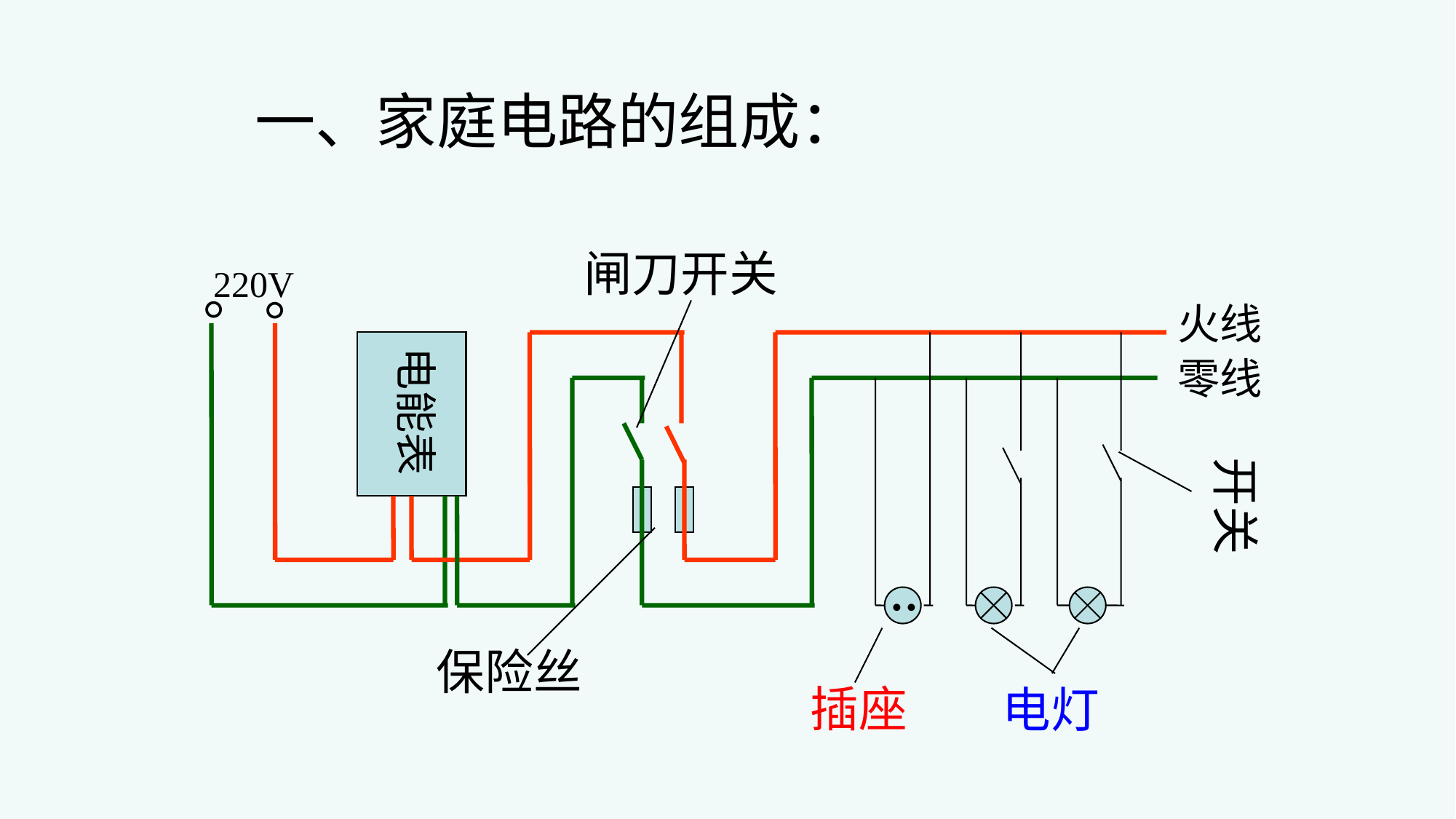

一、家庭电路的组成：
闸刀开关
。
220V
。
火线

..

电能表
零线

开关

保险丝
插座
电灯